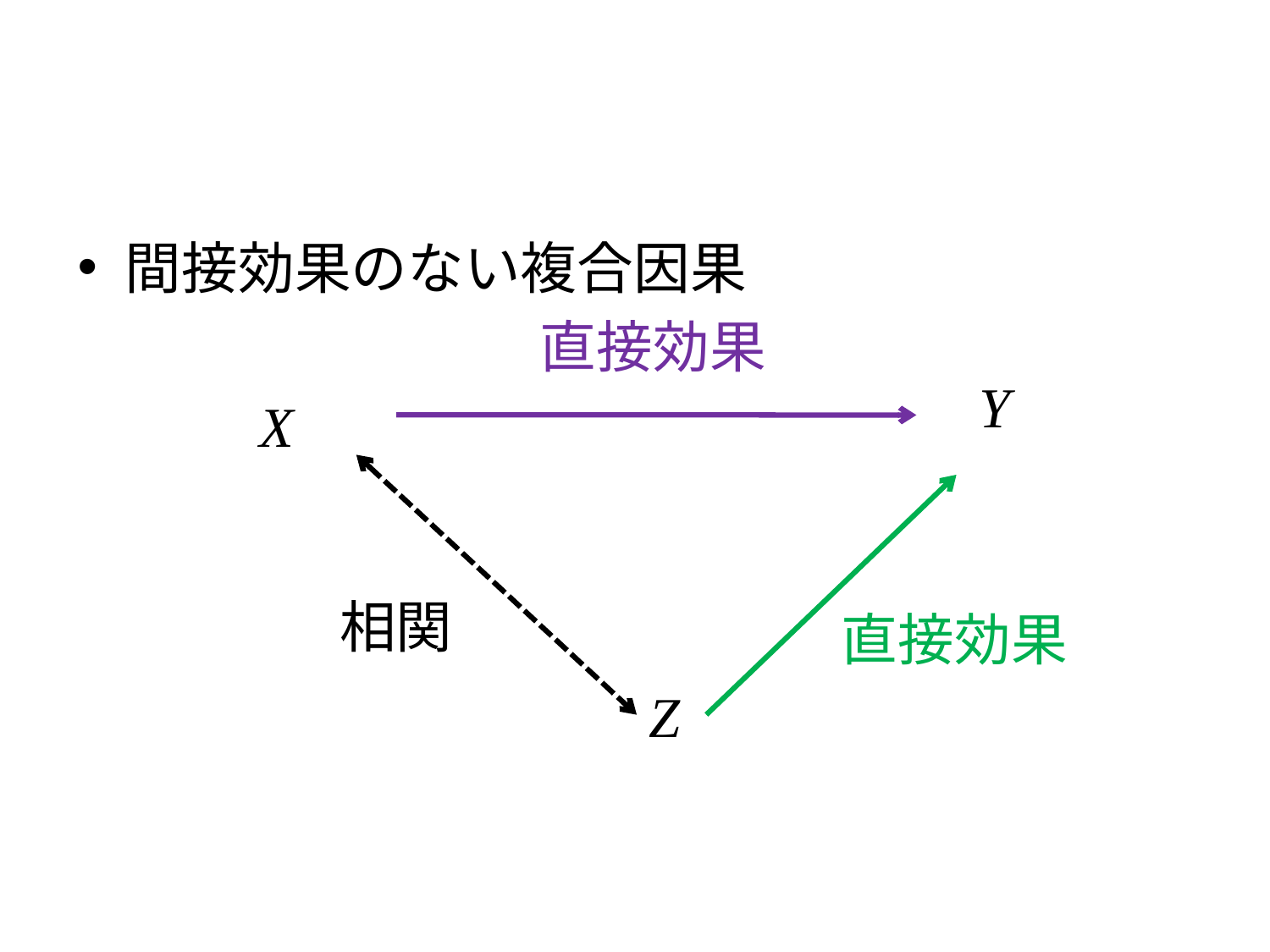

#
間接効果のない複合因果
直接効果
Y
X
直接効果
Z
相関